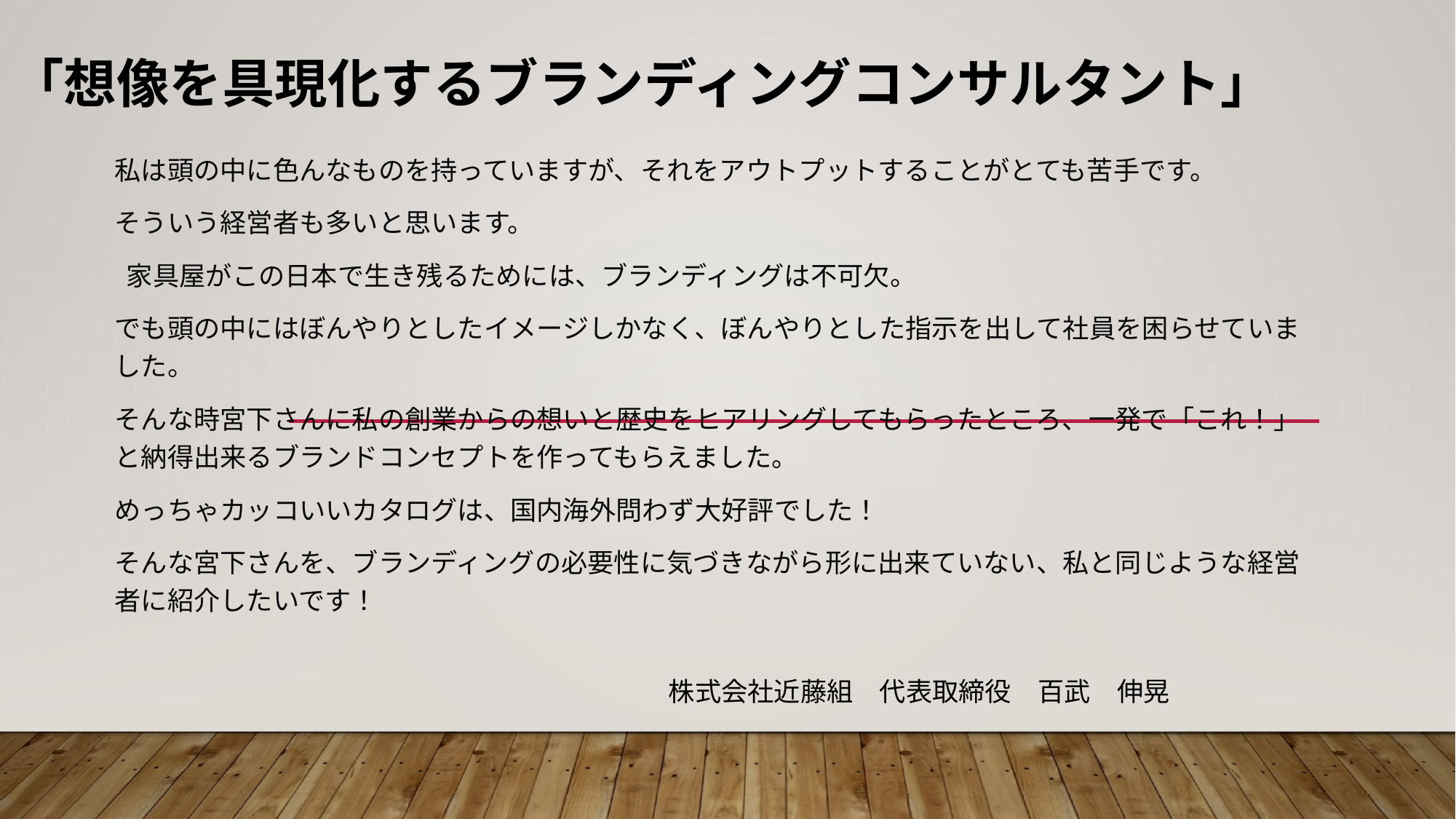

# 「想像を具現化するブランディングコンサルタント」
私は頭の中に色んなものを持っていますが、それをアウトプットすることがとても苦手です。
そういう経営者も多いと思います。
 家具屋がこの日本で生き残るためには、ブランディングは不可欠。
でも頭の中にはぼんやりとしたイメージしかなく、ぼんやりとした指示を出して社員を困らせていました。
そんな時宮下さんに私の創業からの想いと歴史をヒアリングしてもらったところ、一発で「これ！」と納得出来るブランドコンセプトを作ってもらえました。
めっちゃカッコいいカタログは、国内海外問わず大好評でした！
そんな宮下さんを、ブランディングの必要性に気づきながら形に出来ていない、私と同じような経営者に紹介したいです！
　　　　　　　　　　　　　　　　　　　　　株式会社近藤組　代表取締役　百武　伸晃